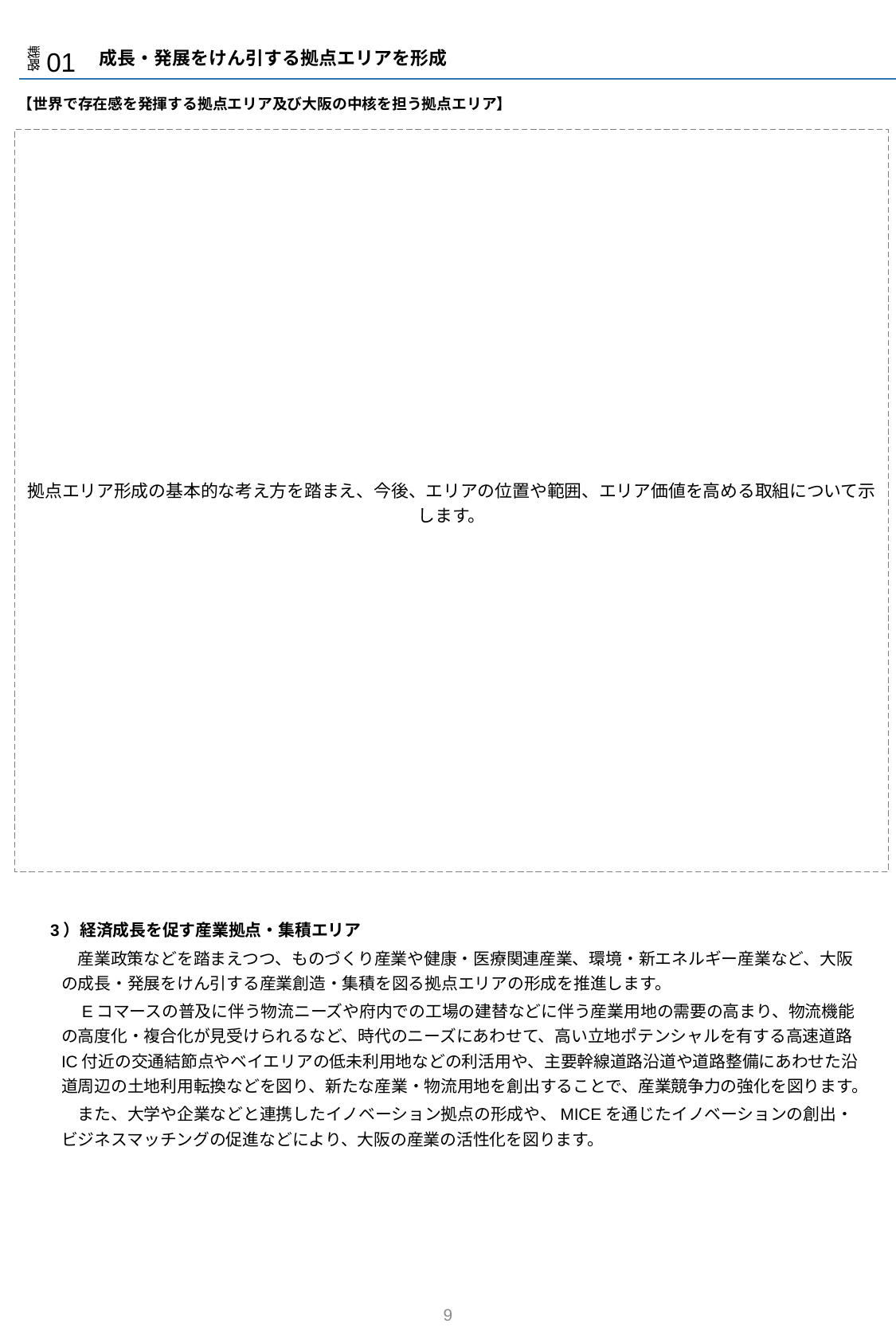

戦略
01
　成長・発展をけん引する拠点エリアを形成
【世界で存在感を発揮する拠点エリア及び大阪の中核を担う拠点エリア】
拠点エリア形成の基本的な考え方を踏まえ、今後、エリアの位置や範囲、エリア価値を高める取組について示します。
3）経済成長を促す産業拠点・集積エリア
　産業政策などを踏まえつつ、ものづくり産業や健康・医療関連産業、環境・新エネルギー産業など、大阪の成長・発展をけん引する産業創造・集積を図る拠点エリアの形成を推進します。
　Eコマースの普及に伴う物流ニーズや府内での工場の建替などに伴う産業用地の需要の高まり、物流機能の高度化・複合化が見受けられるなど、時代のニーズにあわせて、高い立地ポテンシャルを有する高速道路IC付近の交通結節点やベイエリアの低未利用地などの利活用や、主要幹線道路沿道や道路整備にあわせた沿道周辺の土地利用転換などを図り、新たな産業・物流用地を創出することで、産業競争力の強化を図ります。
　また、大学や企業などと連携したイノベーション拠点の形成や、MICEを通じたイノベーションの創出・ビジネスマッチングの促進などにより、大阪の産業の活性化を図ります。

9